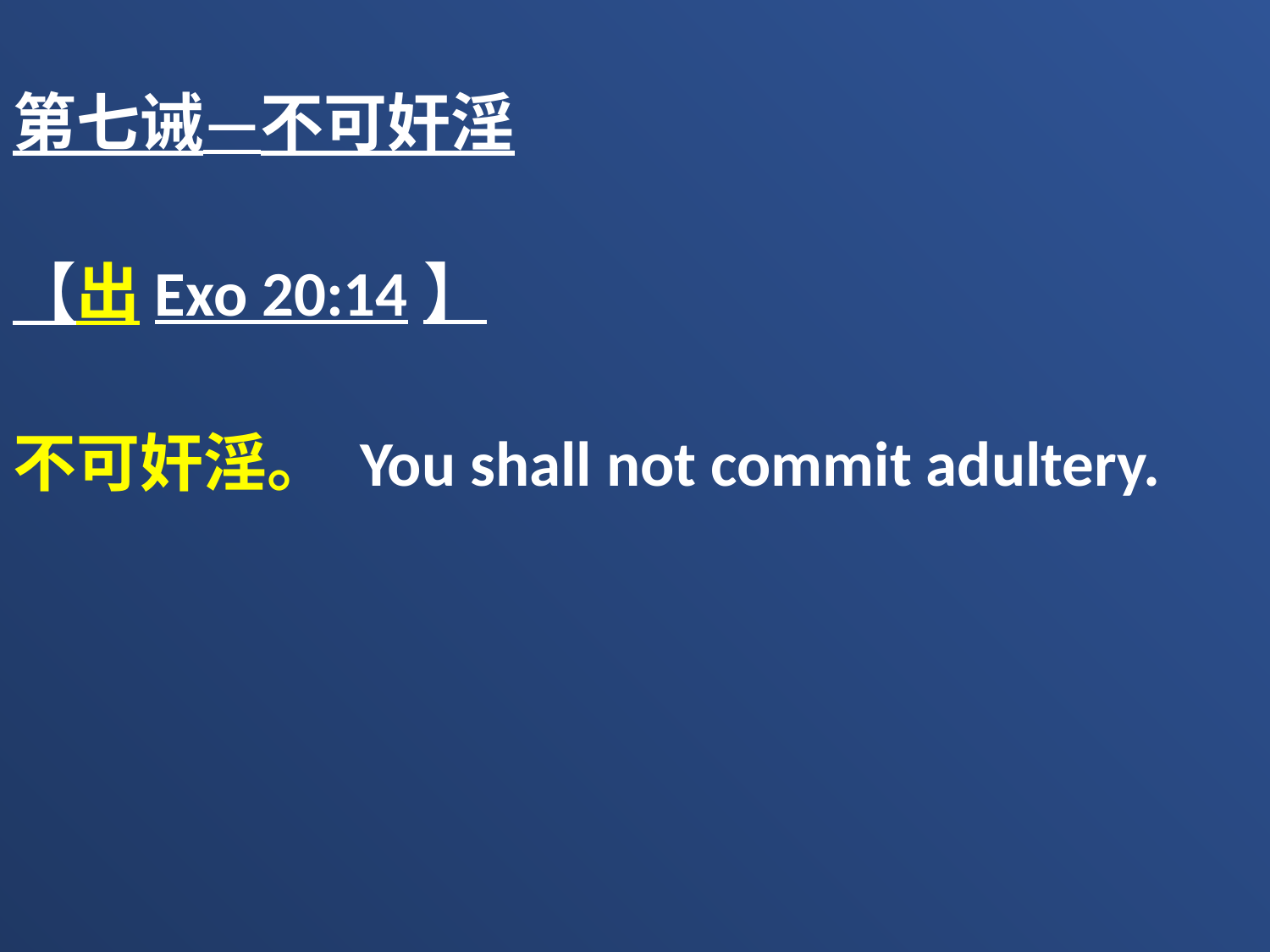

第七诫—不可奸淫
【出Exo 20:14】
不可奸淫。 You shall not commit adultery.